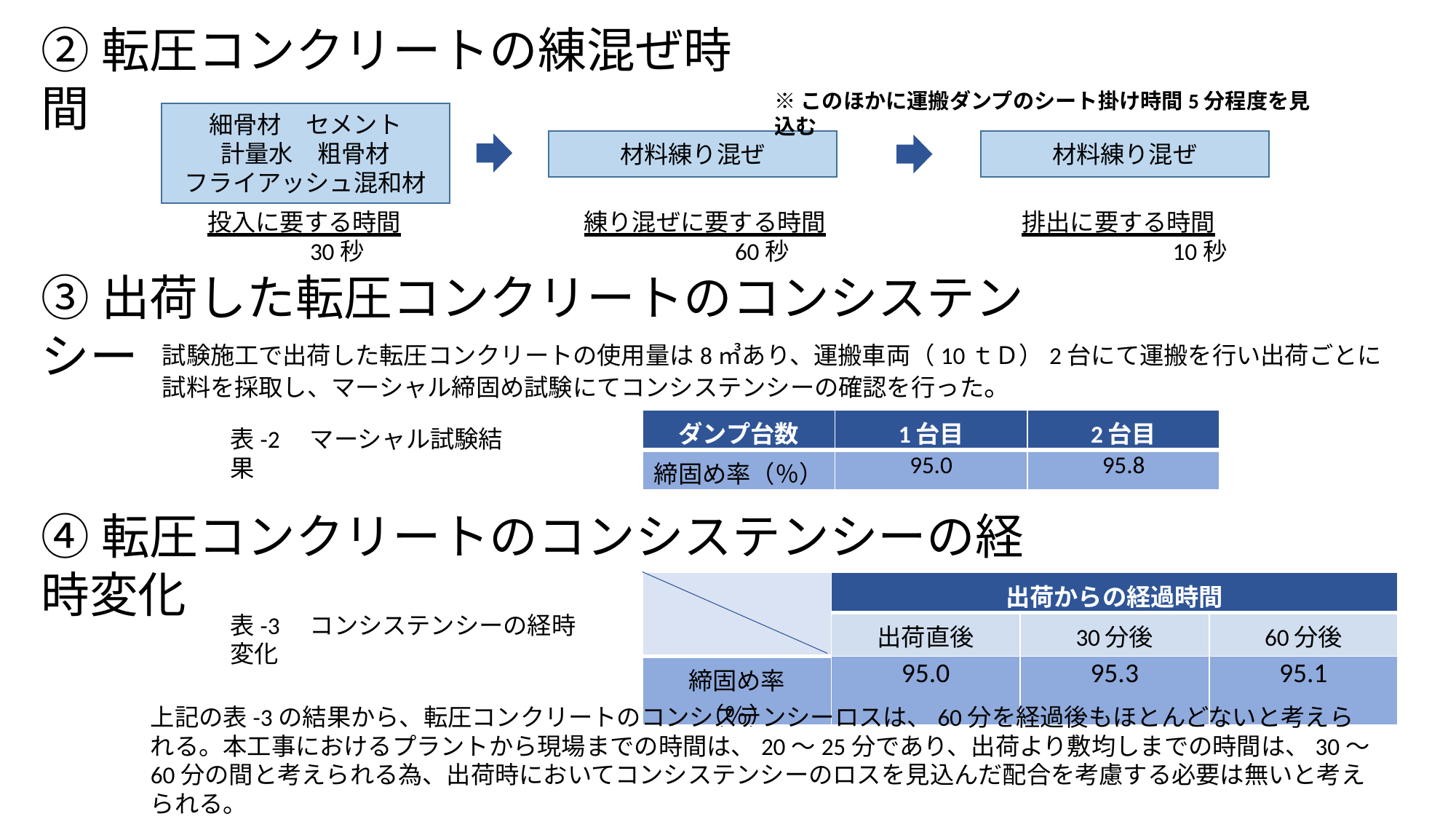

②転圧コンクリートの練混ぜ時間
※このほかに運搬ダンプのシート掛け時間5分程度を見込む
細骨材　セメント
計量水　粗骨材
フライアッシュ混和材
材料練り混ぜ
材料練り混ぜ

投入に要する時間
　　　　30秒
練り混ぜに要する時間
　　　　　　60秒
排出に要する時間
　　　　　　10秒
③出荷した転圧コンクリートのコンシステンシー
試験施工で出荷した転圧コンクリートの使用量は8㎥あり、運搬車両（10ｔＤ）2台にて運搬を行い出荷ごとに試料を採取し、マーシャル締固め試験にてコンシステンシーの確認を行った。
| ダンプ台数 | 1台目 | 2台目 |
| --- | --- | --- |
| 締固め率（％） | 95.0 | 95.8 |
表-2　マーシャル試験結果
④転圧コンクリートのコンシステンシーの経時変化
|  | 出荷からの経過時間 |  |  |
| --- | --- | --- | --- |
|  | 出荷直後 | 30分後 | 60分後 |
| 締固め率（％） | 95.0 | 95.3 | 95.1 |
表-3　コンシステンシーの経時変化
上記の表-3の結果から、転圧コンクリートのコンシステンシーロスは、60分を経過後もほとんどないと考えられる。本工事におけるプラントから現場までの時間は、20～25分であり、出荷より敷均しまでの時間は、30～60分の間と考えられる為、出荷時においてコンシステンシーのロスを見込んだ配合を考慮する必要は無いと考えられる。